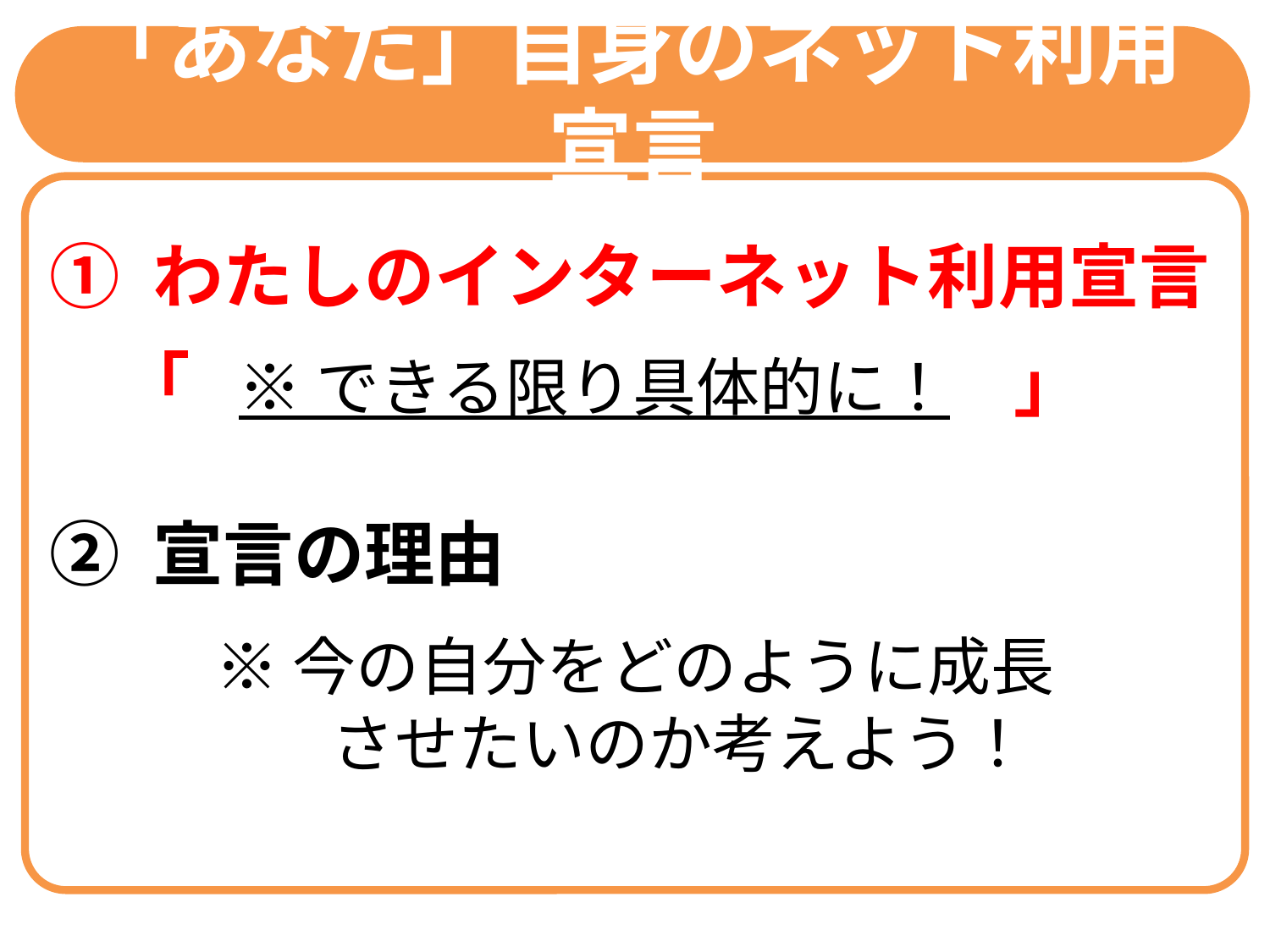

「あなた」自身のネット利用宣言

① わたしのインターネット利用宣言

　「   ※ できる限り具体的に！　」

② 宣言の理由

　      ※ 今の自分をどのように成長
　　　　  させたいのか考えよう！